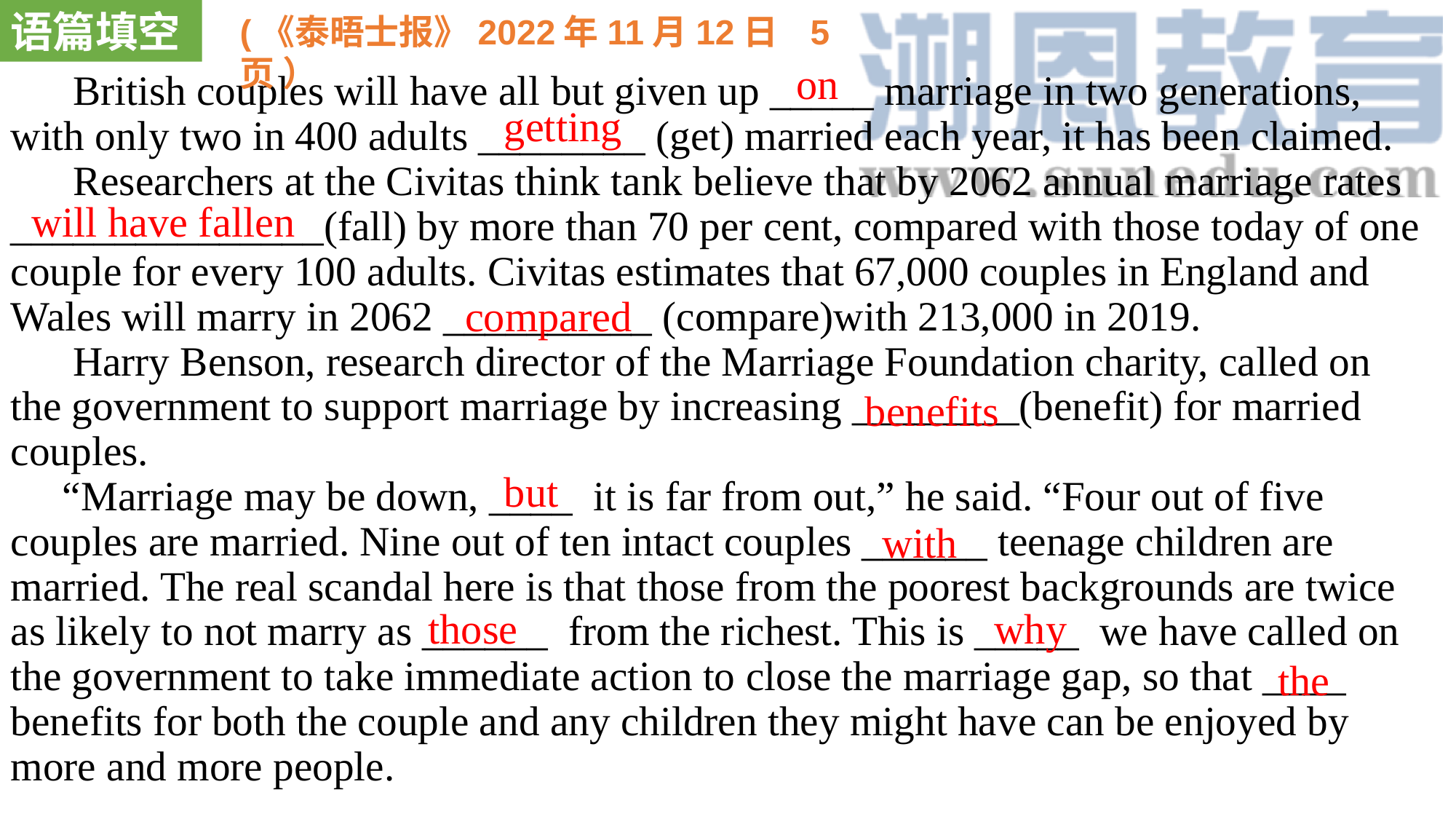

语篇填空
(《泰晤士报》2022年11月12日   5页 ）
on
      British couples will have all but given up _____ marriage in two generations, with only two in 400 adults ________ (get) married each year, it has been claimed.
      Researchers at the Civitas think tank believe that by 2062 annual marriage rates _______________(fall) by more than 70 per cent, compared with those today of one couple for every 100 adults. Civitas estimates that 67,000 couples in England and Wales will marry in 2062 __________ (compare)with 213,000 in 2019.
      Harry Benson, research director of the Marriage Foundation charity, called on the government to support marriage by increasing ________(benefit) for married couples.
     “Marriage may be down, ____  it is far from out,” he said. “Four out of five couples are married. Nine out of ten intact couples ______ teenage children are married. The real scandal here is that those from the poorest backgrounds are twice as likely to not marry as ______  from the richest. This is _____  we have called on the government to take immediate action to close the marriage gap, so that ____ benefits for both the couple and any children they might have can be enjoyed by more and more people.
getting
will have fallen
compared
benefits
but
with
those
why
the